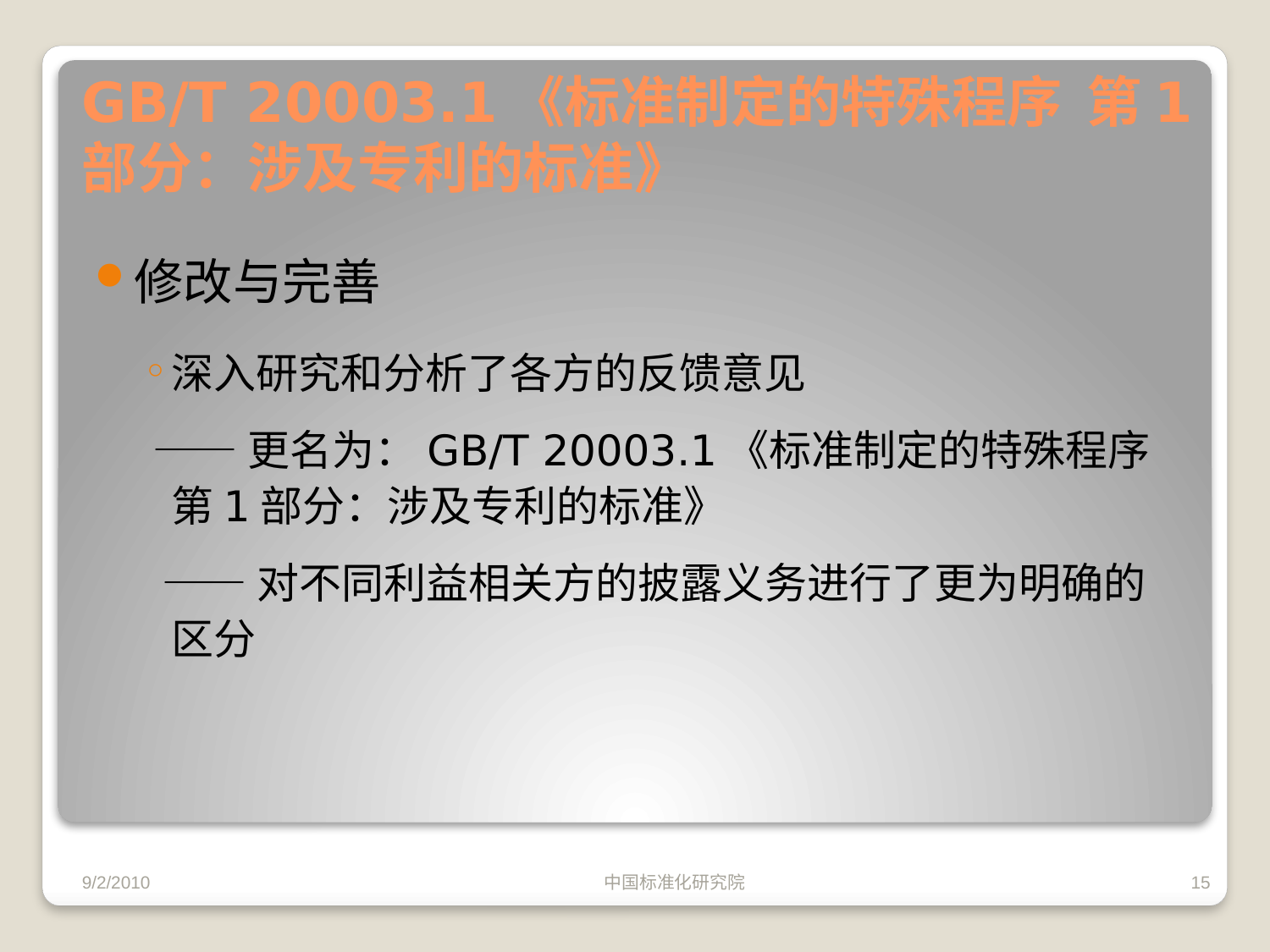

# GB/T 20003.1《标准制定的特殊程序  第1部分：涉及专利的标准》
修改与完善
深入研究和分析了各方的反馈意见
 ——更名为：GB/T 20003.1《标准制定的特殊程序  第1部分：涉及专利的标准》
  ——对不同利益相关方的披露义务进行了更为明确的区分
9/2/2010
中国标准化研究院
15